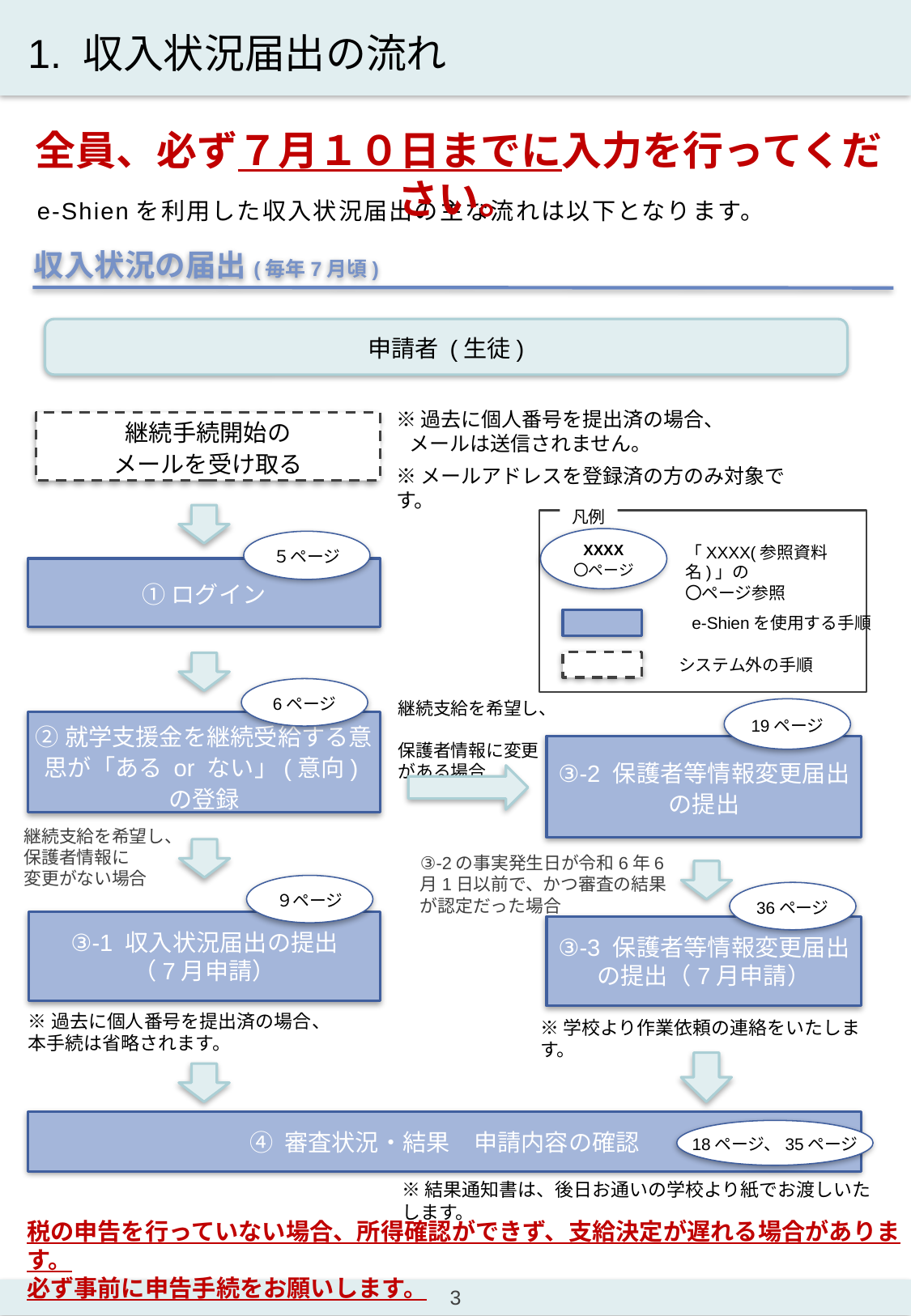

1. 収入状況届出の流れ
全員、必ず７月１０日までに入力を行ってください。
e-Shienを利用した収入状況届出の主な流れは以下となります。
収入状況の届出(毎年7月頃)
申請者 (生徒)
※過去に個人番号を提出済の場合、
   メールは送信されません。

※メールアドレスを登録済の方のみ対象です。
継続手続開始の
メールを受け取る

凡例

e-Shienを使用する手順

システム外の手順

XXXX
〇ページ
「XXXX(参照資料名)」の
〇ページ参照
５ページ
①ログイン

6ページ
継続支給を希望し、
保護者情報に変更がある場合
19ページ

②就学支援金を継続受給する意思が「ある or ない」(意向)の登録
③-2 保護者等情報変更届出
の提出

継続支給を希望し、
保護者情報に
変更がない場合

③-2の事実発生日が令和6年6月1日以前で、かつ審査の結果が認定だった場合

９ページ
36ページ
③-1 収入状況届出の提出
（7月申請）
③-3 保護者等情報変更届出の提出（7月申請）
※過去に個人番号を提出済の場合、
本手続は省略されます。
※学校より作業依頼の連絡をいたします。

④ 審査状況・結果　申請内容の確認
18ページ、35ページ
※結果通知書は、後日お通いの学校より紙でお渡しいたします。
税の申告を行っていない場合、所得確認ができず、支給決定が遅れる場合があります。
必ず事前に申告手続をお願いします。